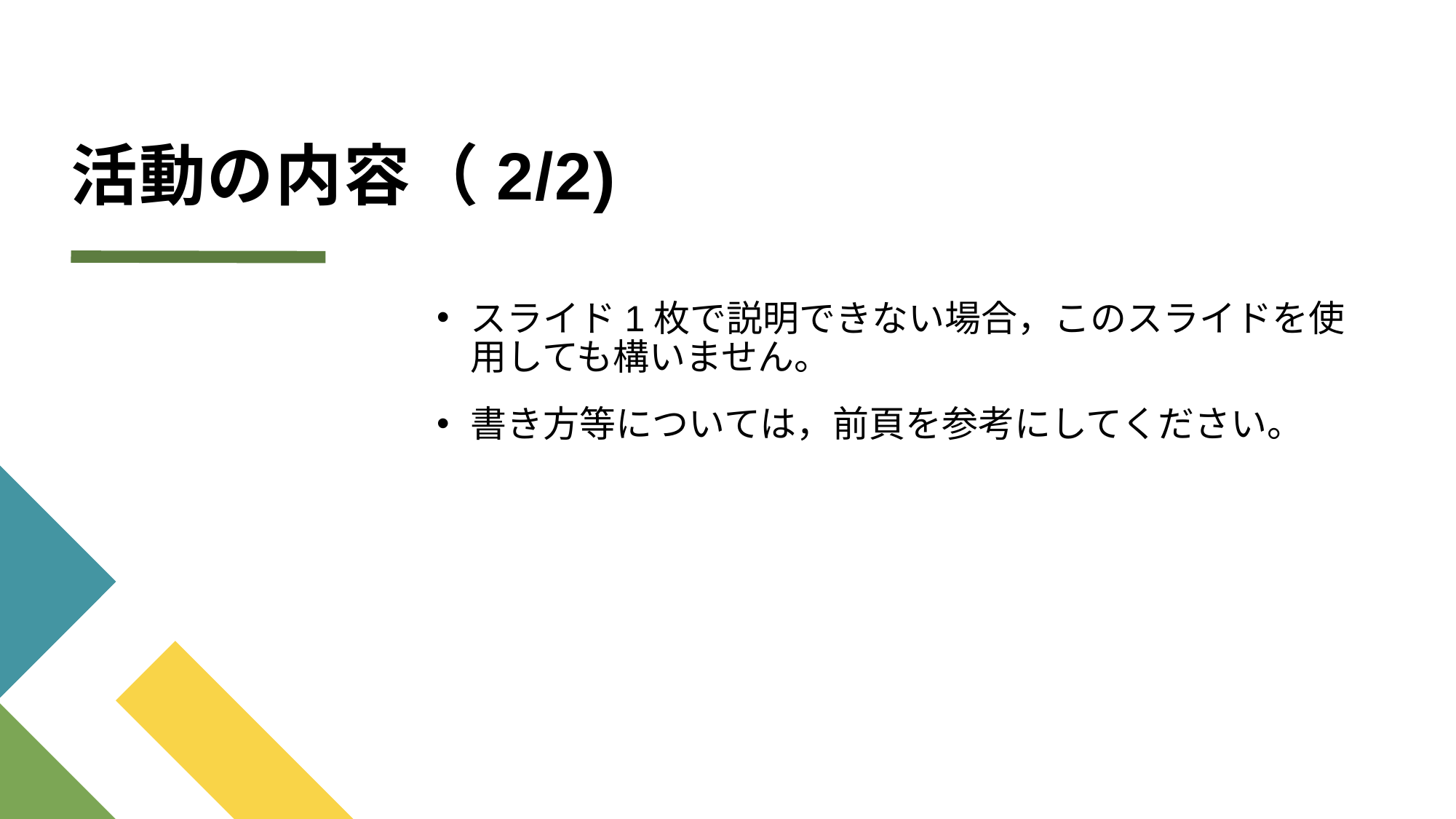

# 活動の内容（2/2)
スライド1枚で説明できない場合，このスライドを使用しても構いません。
書き方等については，前頁を参考にしてください。